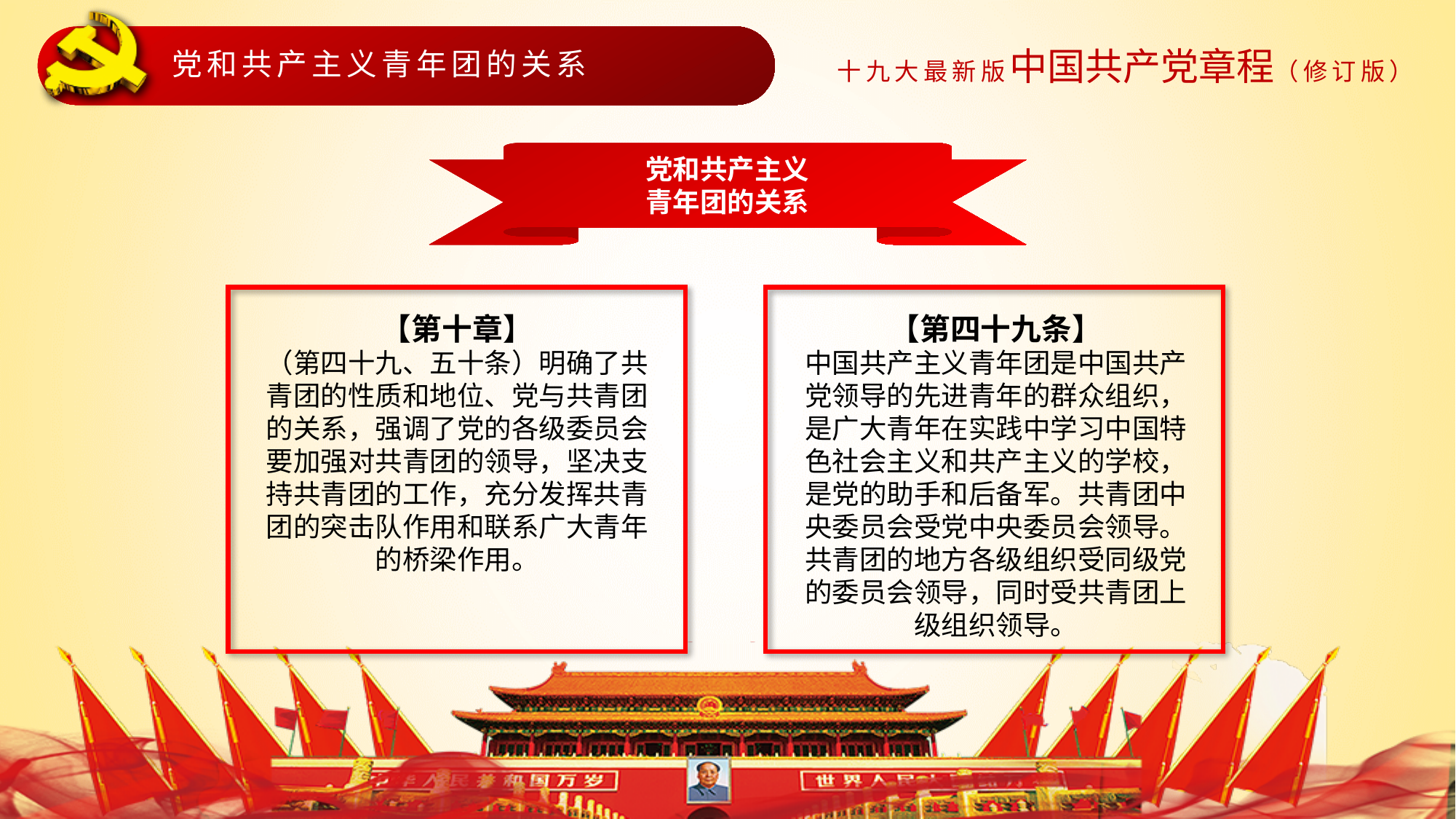

党和共产主义青年团的关系
党和共产主义
青年团的关系

【第四十九条】
中国共产主义青年团是中国共产党领导的先进青年的群众组织，是广大青年在实践中学习中国特色社会主义和共产主义的学校，是党的助手和后备军。共青团中央委员会受党中央委员会领导。共青团的地方各级组织受同级党的委员会领导，同时受共青团上级组织领导。
【第十章】
（第四十九、五十条）明确了共青团的性质和地位、党与共青团的关系，强调了党的各级委员会要加强对共青团的领导，坚决支持共青团的工作，充分发挥共青团的突击队作用和联系广大青年的桥梁作用。